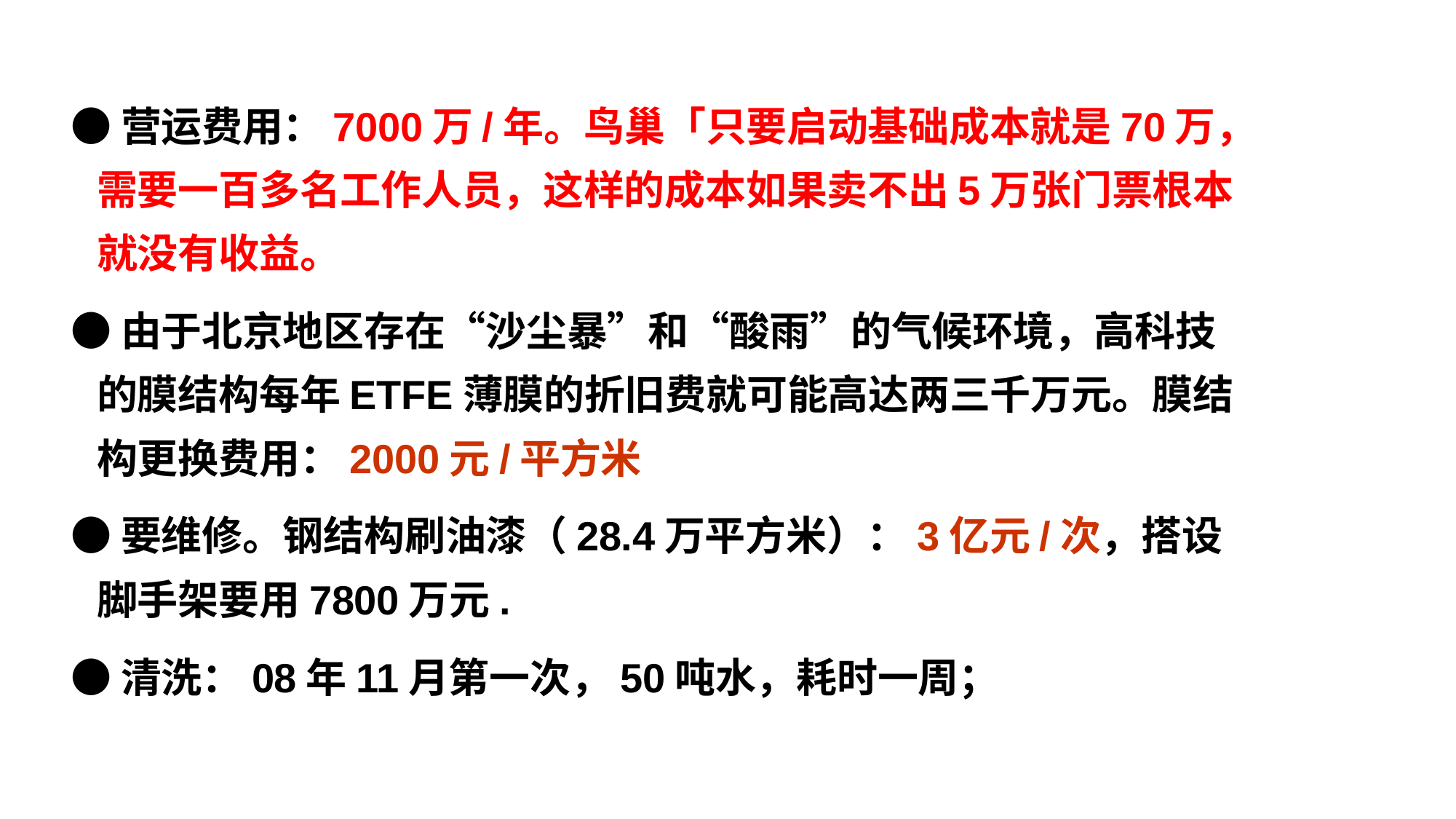

●营运费用：7000万/年。鸟巢「只要启动基础成本就是70万，需要一百多名工作人员，这样的成本如果卖不出5万张门票根本就没有收益。
●由于北京地区存在“沙尘暴”和“酸雨”的气候环境，高科技的膜结构每年ETFE薄膜的折旧费就可能高达两三千万元。膜结构更换费用：2000元/平方米
●要维修。钢结构刷油漆（28.4万平方米）：3亿元/次，搭设脚手架要用7800万元.
●清洗：08年11月第一次，50吨水，耗时一周；